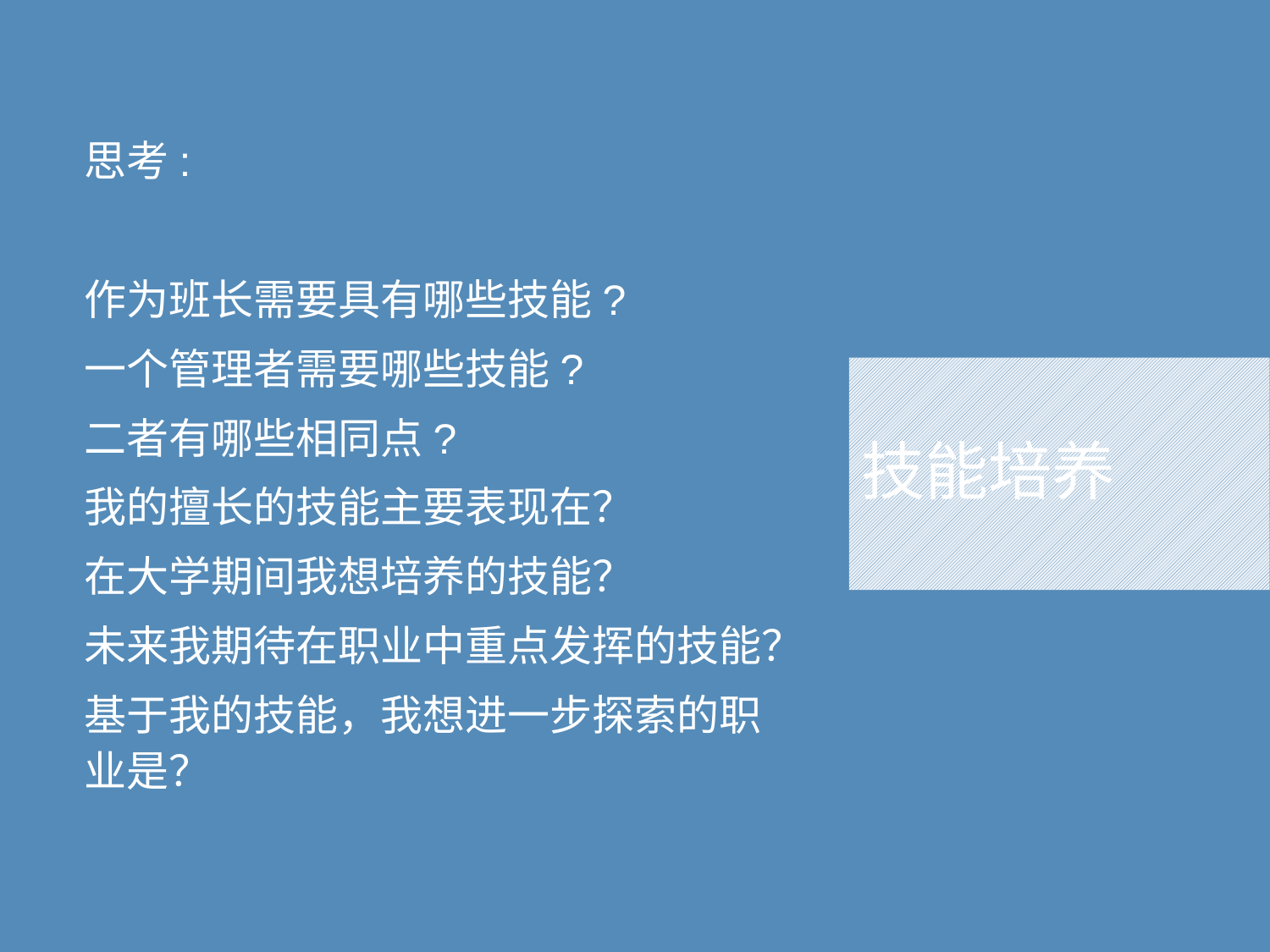

思考:

作为班长需要具有哪些技能?
一个管理者需要哪些技能?
二者有哪些相同点?
我的擅长的技能主要表现在？
在大学期间我想培养的技能？
未来我期待在职业中重点发挥的技能？
基于我的技能，我想进一步探索的职业是？

# 技能培养